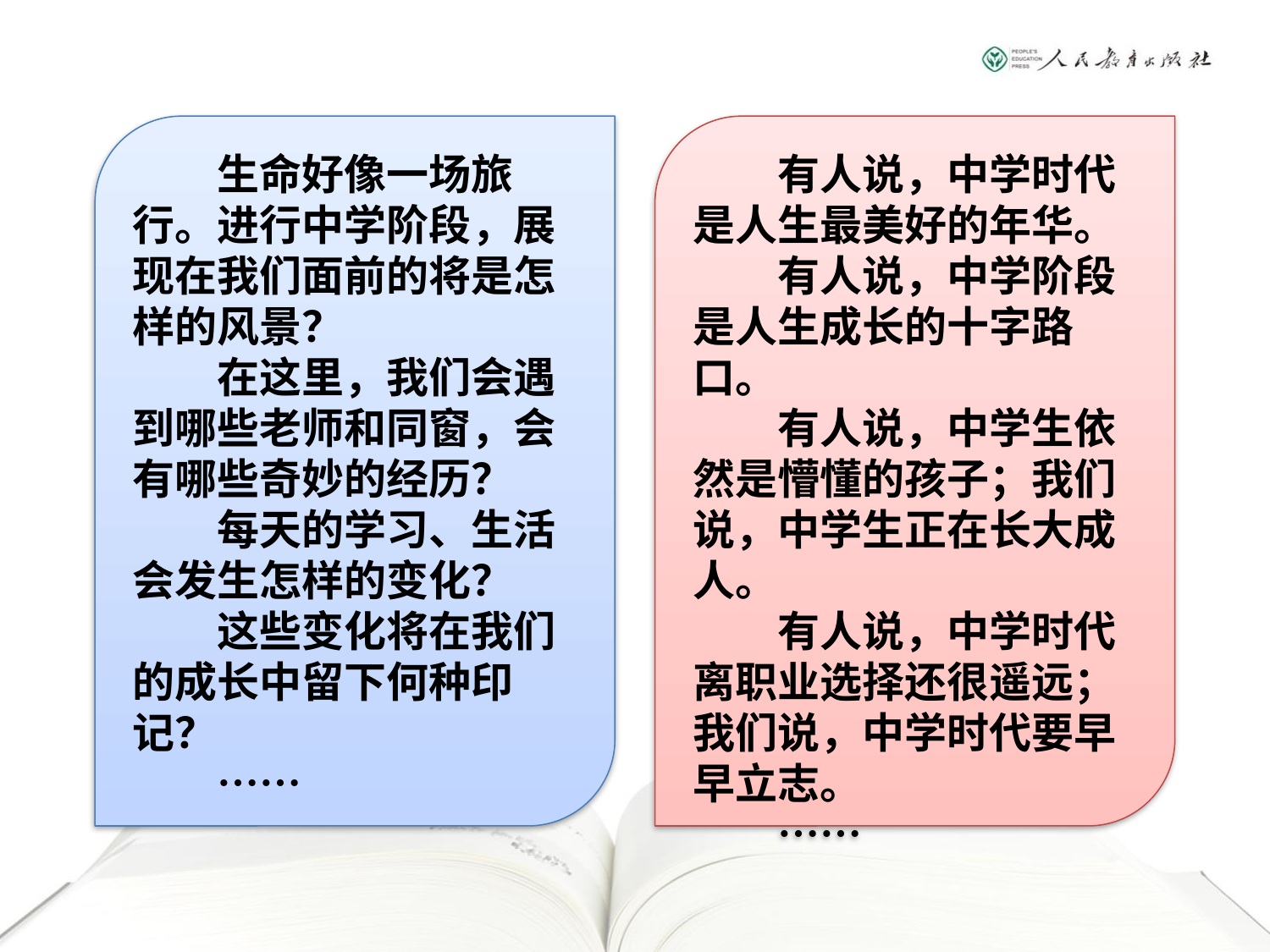

生命好像一场旅行。进行中学阶段，展现在我们面前的将是怎样的风景？
　　在这里，我们会遇到哪些老师和同窗，会有哪些奇妙的经历？
　　每天的学习、生活会发生怎样的变化？
　　这些变化将在我们的成长中留下何种印记？
　　……
　　有人说，中学时代是人生最美好的年华。
　　有人说，中学阶段是人生成长的十字路口。
　　有人说，中学生依然是懵懂的孩子；我们说，中学生正在长大成人。
　　有人说，中学时代离职业选择还很遥远；我们说，中学时代要早早立志。
　　……